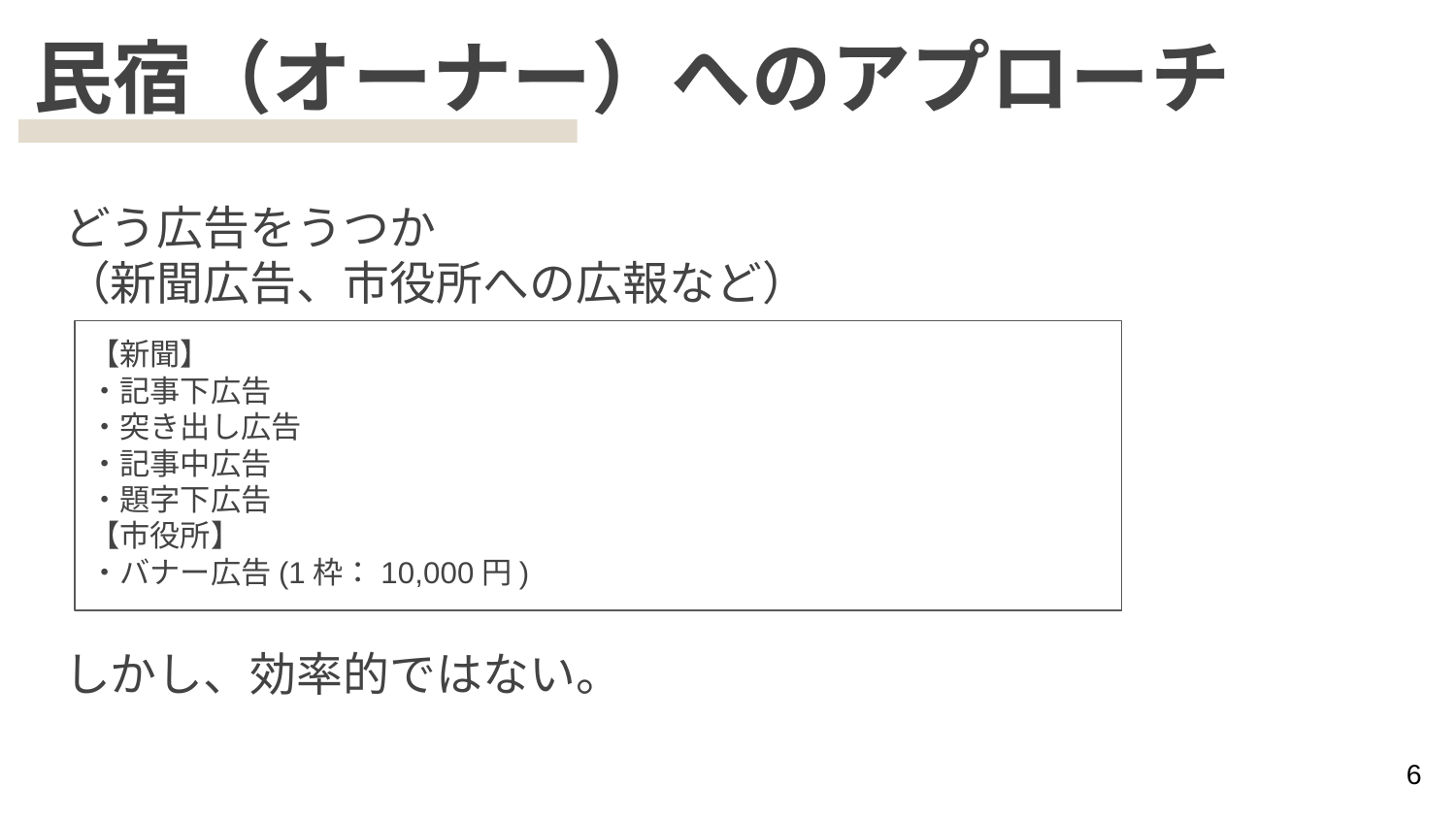

# 民宿（オーナー）へのアプローチ

どう広告をうつか
（新聞広告、市役所への広報など）

しかし、効率的ではない。
【新聞】
・記事下広告
・突き出し広告
・記事中広告
・題字下広告
【市役所】
・バナー広告(1枠：10,000円)

6